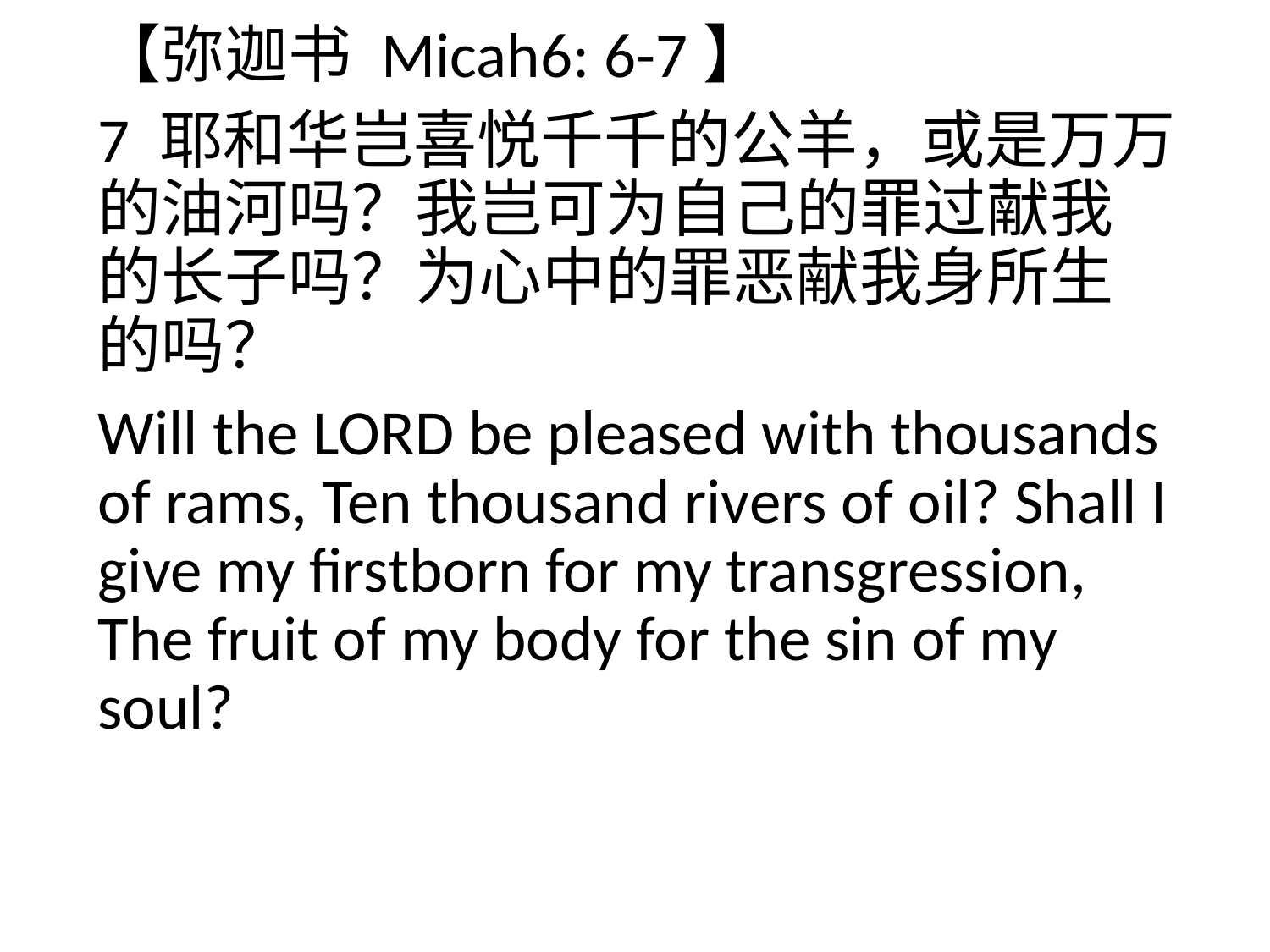

【弥迦书 Micah6: 6-7】
7 耶和华岂喜悦千千的公羊，或是万万的油河吗？我岂可为自己的罪过献我的长子吗？为心中的罪恶献我身所生的吗？
Will the LORD be pleased with thousands of rams, Ten thousand rivers of oil? Shall I give my firstborn for my transgression, The fruit of my body for the sin of my soul?